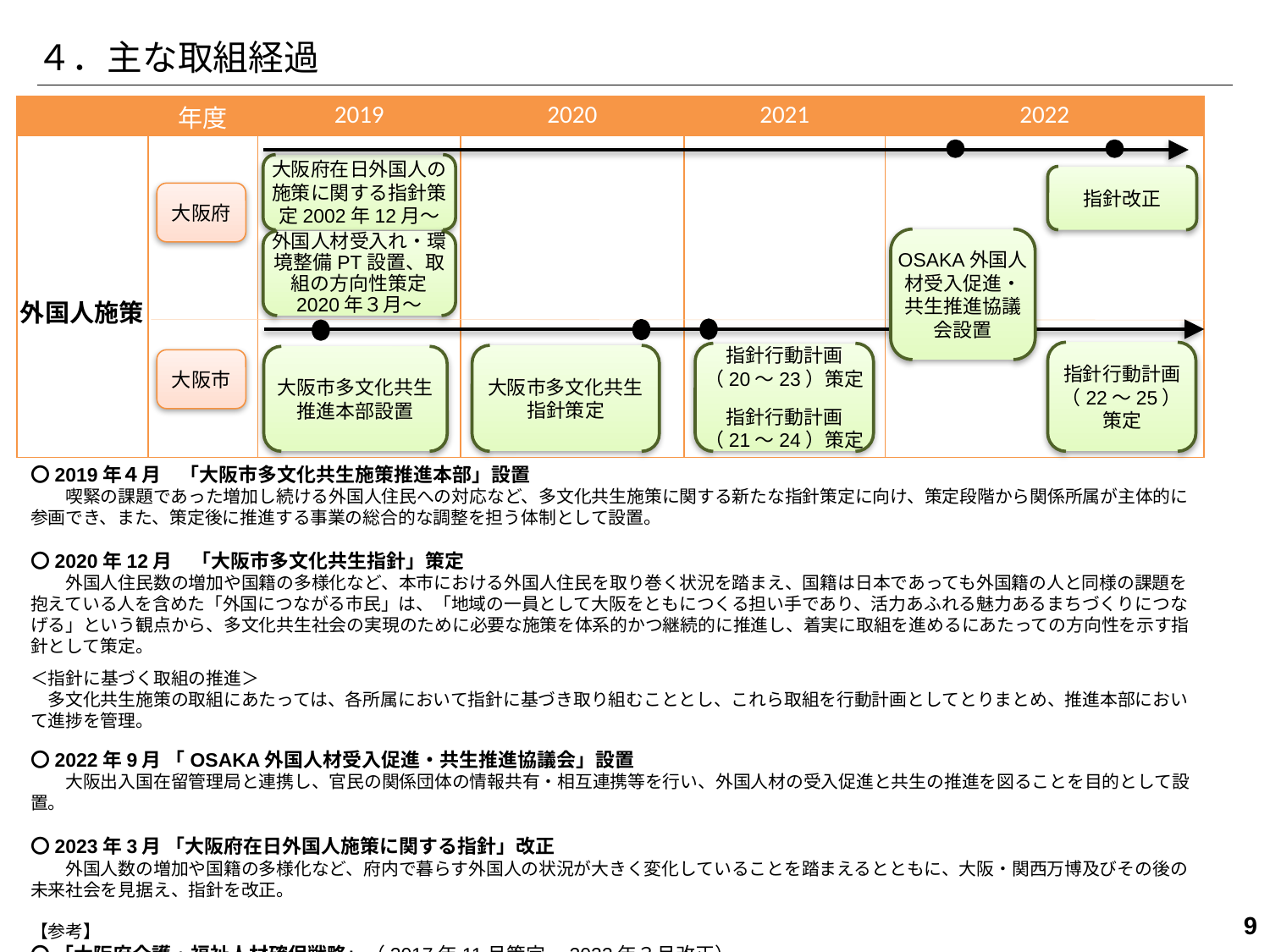

４．主な取組経過
|  | 年度 | 2019 | 2020 | 2021 | 2022 |
| --- | --- | --- | --- | --- | --- |
| 外国人施策 |  |  |  |  |  |

大阪府在日外国人の施策に関する指針策定2002年12月～
指針改正
大阪府
OSAKA外国人材受入促進・共生推進協議会設置
外国人材受入れ・環境整備PT設置、取組の方向性策定
2020年３月～

指針行動計画
（22～25）
策定
指針行動計画
（20～23）策定

指針行動計画
（21～24）策定
大阪市多文化共生
指針策定
大阪市多文化共生
推進本部設置
大阪市

〇2019年４月　「大阪市多文化共生施策推進本部」設置
　　喫緊の課題であった増加し続ける外国人住民への対応など、多文化共生施策に関する新たな指針策定に向け、策定段階から関係所属が主体的に参画でき、また、策定後に推進する事業の総合的な調整を担う体制として設置。

〇2020年12月　「大阪市多文化共生指針」策定
　　外国人住民数の増加や国籍の多様化など、本市における外国人住民を取り巻く状況を踏まえ、国籍は日本であっても外国籍の人と同様の課題を抱えている人を含めた「外国につながる市民」は、「地域の一員として大阪をともにつくる担い手であり、活力あふれる魅力あるまちづくりにつなげる」という観点から、多文化共生社会の実現のために必要な施策を体系的かつ継続的に推進し、着実に取組を進めるにあたっての方向性を示す指針として策定。

＜指針に基づく取組の推進＞
　多文化共生施策の取組にあたっては、各所属において指針に基づき取り組むこととし、これら取組を行動計画としてとりまとめ、推進本部において進捗を管理。

〇2022年9月 「OSAKA外国人材受入促進・共生推進協議会」設置
　　大阪出入国在留管理局と連携し、官民の関係団体の情報共有・相互連携等を行い、外国人材の受入促進と共生の推進を図ることを目的として設置。

〇2023年3月 「大阪府在日外国人施策に関する指針」改正
　　外国人数の増加や国籍の多様化など、府内で暮らす外国人の状況が大きく変化していることを踏まえるとともに、大阪・関西万博及びその後の未来社会を見据え、指針を改正。

【参考】
〇 「大阪府介護・福祉人材確保戦略」（2017年11月策定、2023年３月改正）
　　2017年11月、少子高齢化の進展により深刻化する人材の不足に対応するため策定し、「外国人介護人材の受入れ」に関する取組の方向性を記載。
　　2023年3月、その後の人材確保状況や国制度の改正を踏まえ見直しを行い、重点取組項目の１つとして「外国人介護人材の受入促進と育成」を設定。

9